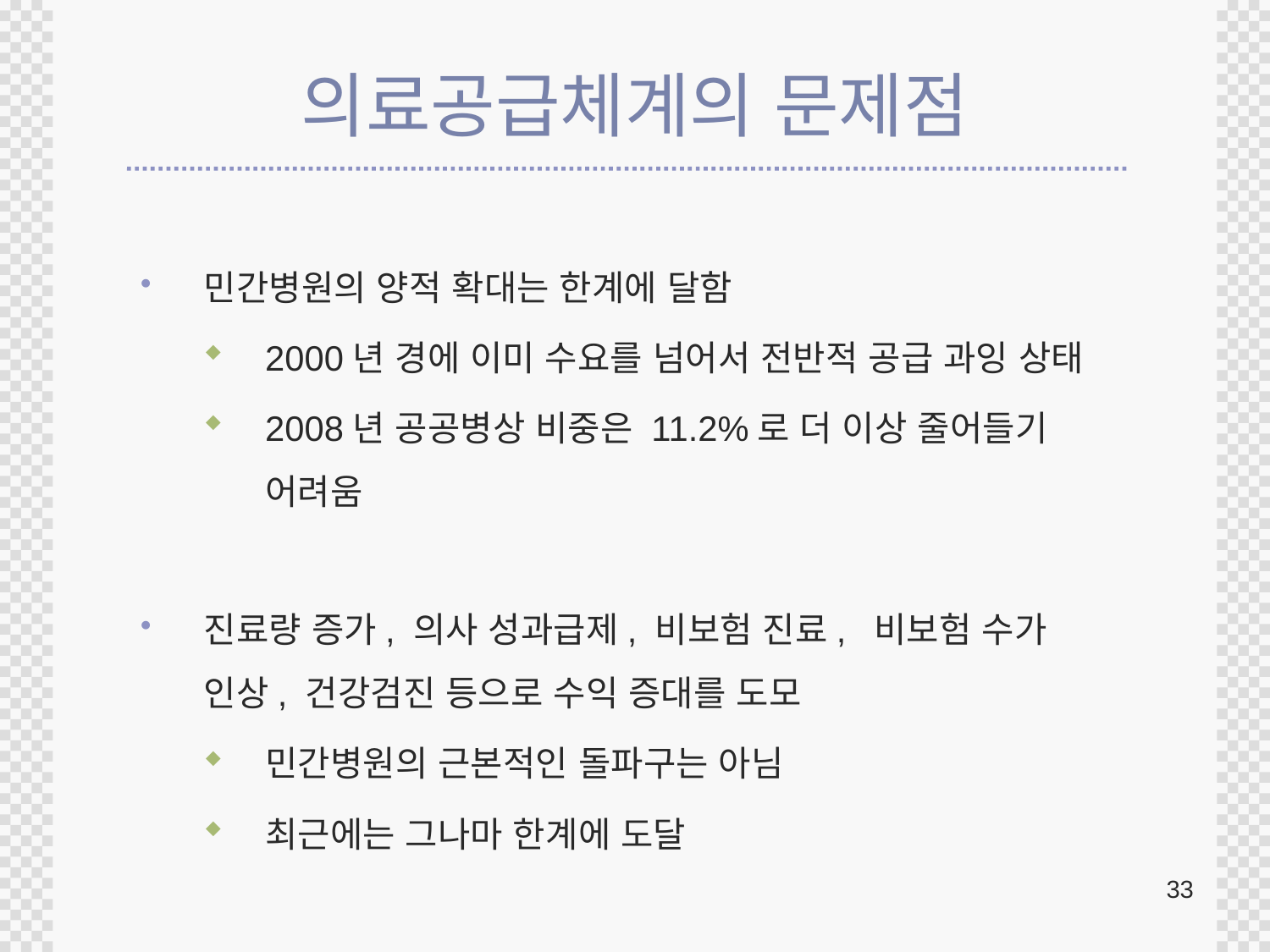

# 의료공급체계의 문제점

민간병원의 양적 확대는 한계에 달함
2000년 경에 이미 수요를 넘어서 전반적 공급 과잉 상태
2008년 공공병상 비중은 11.2%로 더 이상 줄어들기 어려움

진료량 증가, 의사 성과급제, 비보험 진료,  비보험 수가 인상, 건강검진 등으로 수익 증대를 도모
민간병원의 근본적인 돌파구는 아님
최근에는 그나마 한계에 도달

33